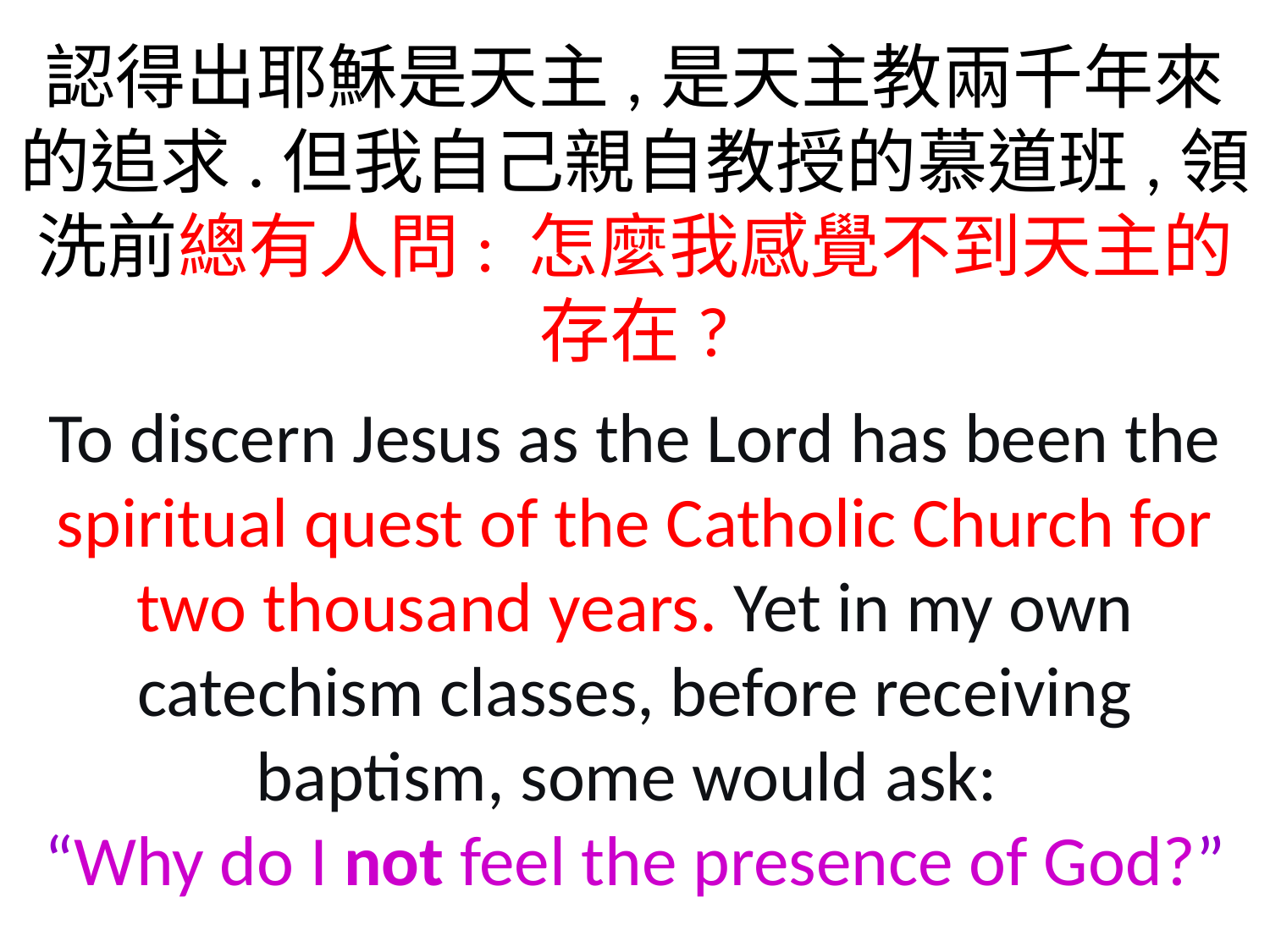

認得出耶穌是天主,是天主教兩千年來的追求.但我自己親自教授的慕道班,領洗前總有人問: 怎麼我感覺不到天主的存在?
To discern Jesus as the Lord has been the spiritual quest of the Catholic Church for two thousand years. Yet in my own catechism classes, before receiving baptism, some would ask:
“Why do I not feel the presence of God?”